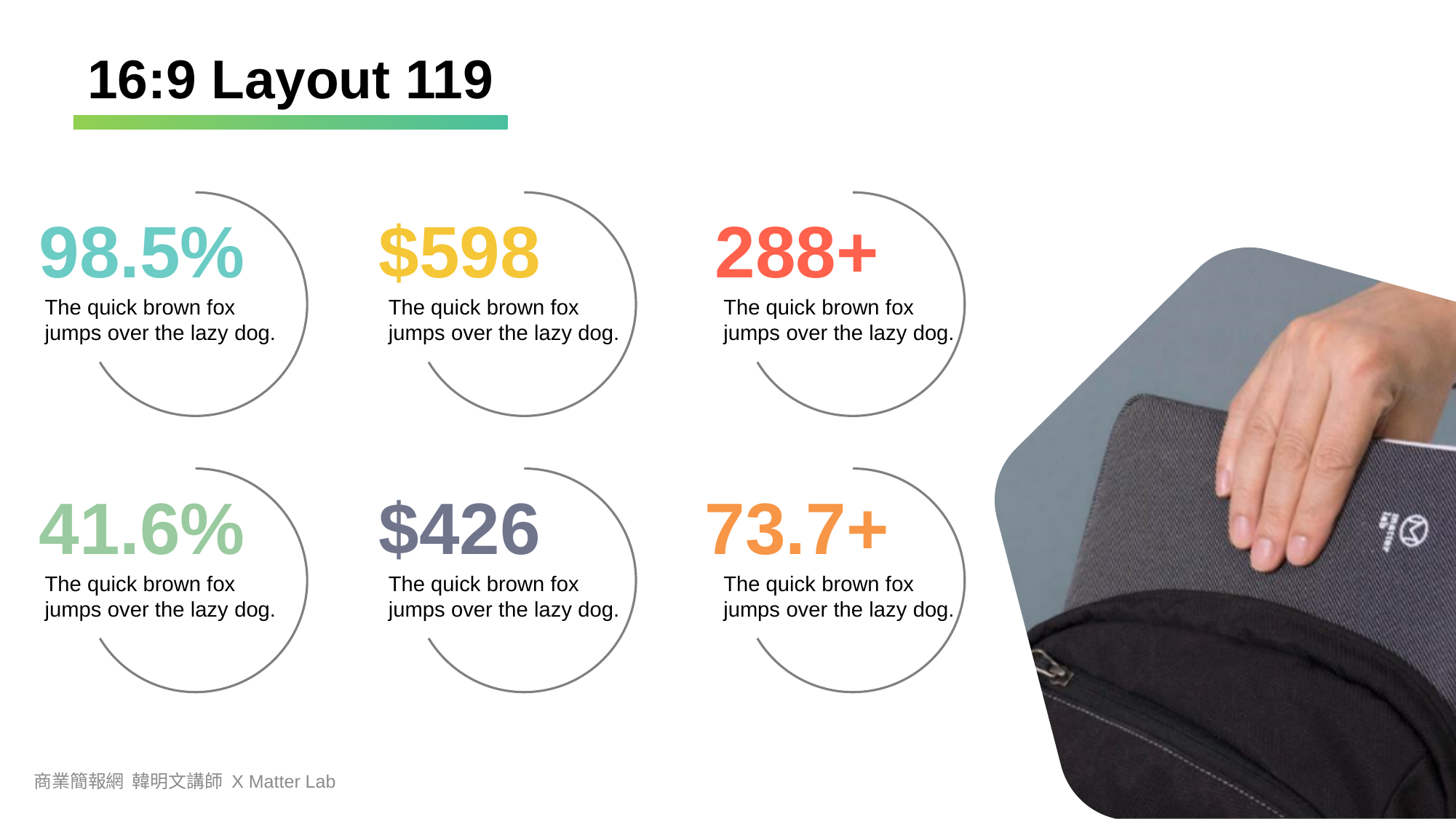

16:9 Layout 119

98.5%
$598
288+
n
The quick brown fox jumps over the lazy dog.
The quick brown fox jumps over the lazy dog.
The quick brown fox jumps over the lazy dog.

41.6%
$426
73.7+
The quick brown fox jumps over the lazy dog.
The quick brown fox jumps over the lazy dog.
The quick brown fox jumps over the lazy dog.
商業簡報網  韓明文講師 X Matter Lab
122